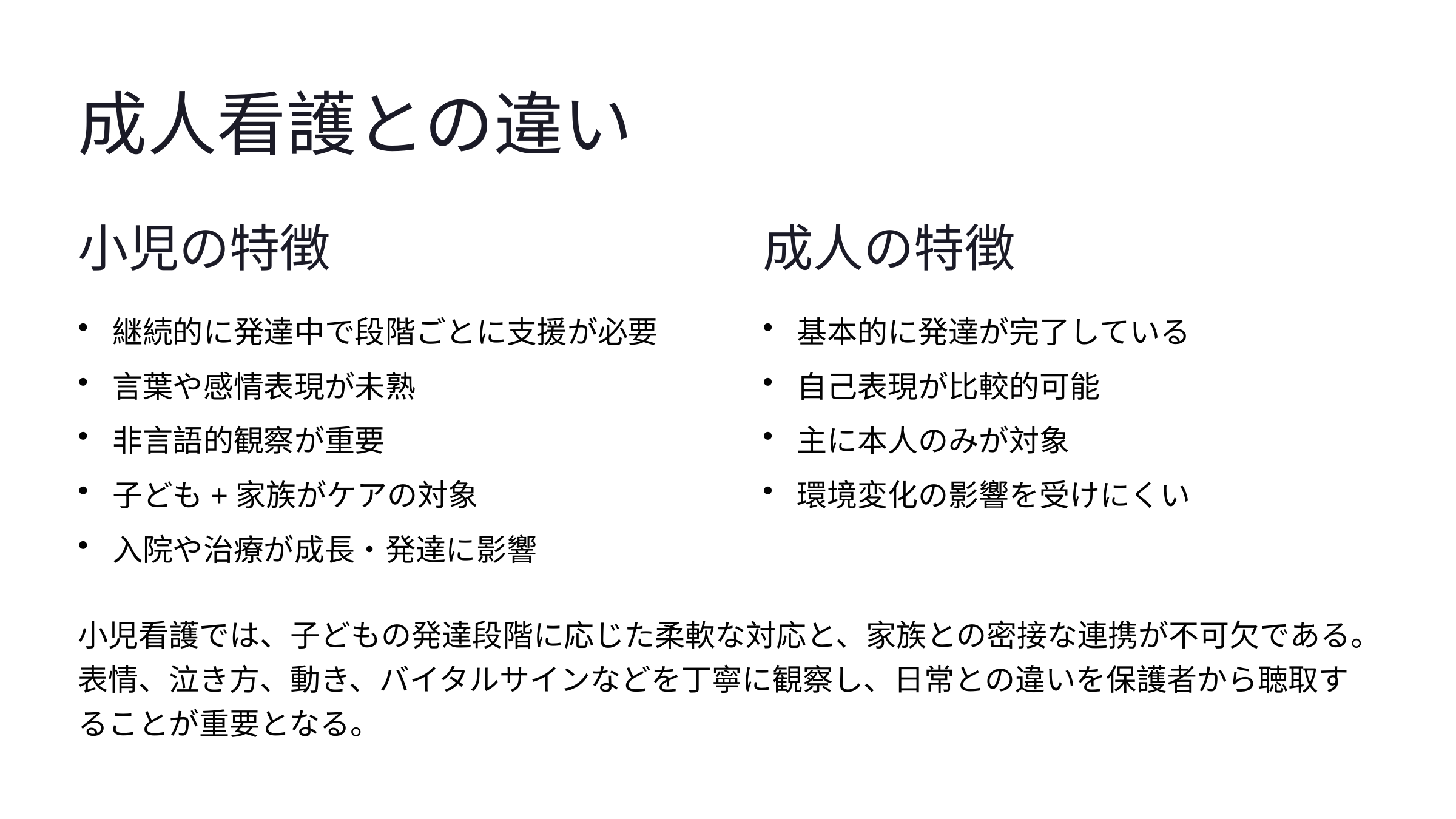

成人看護との違い
小児の特徴
成人の特徴
継続的に発達中で段階ごとに支援が必要
基本的に発達が完了している
言葉や感情表現が未熟
自己表現が比較的可能
非言語的観察が重要
主に本人のみが対象
子ども+家族がケアの対象
環境変化の影響を受けにくい
入院や治療が成長・発達に影響
小児看護では、子どもの発達段階に応じた柔軟な対応と、家族との密接な連携が不可欠である。表情、泣き方、動き、バイタルサインなどを丁寧に観察し、日常との違いを保護者から聴取することが重要となる。